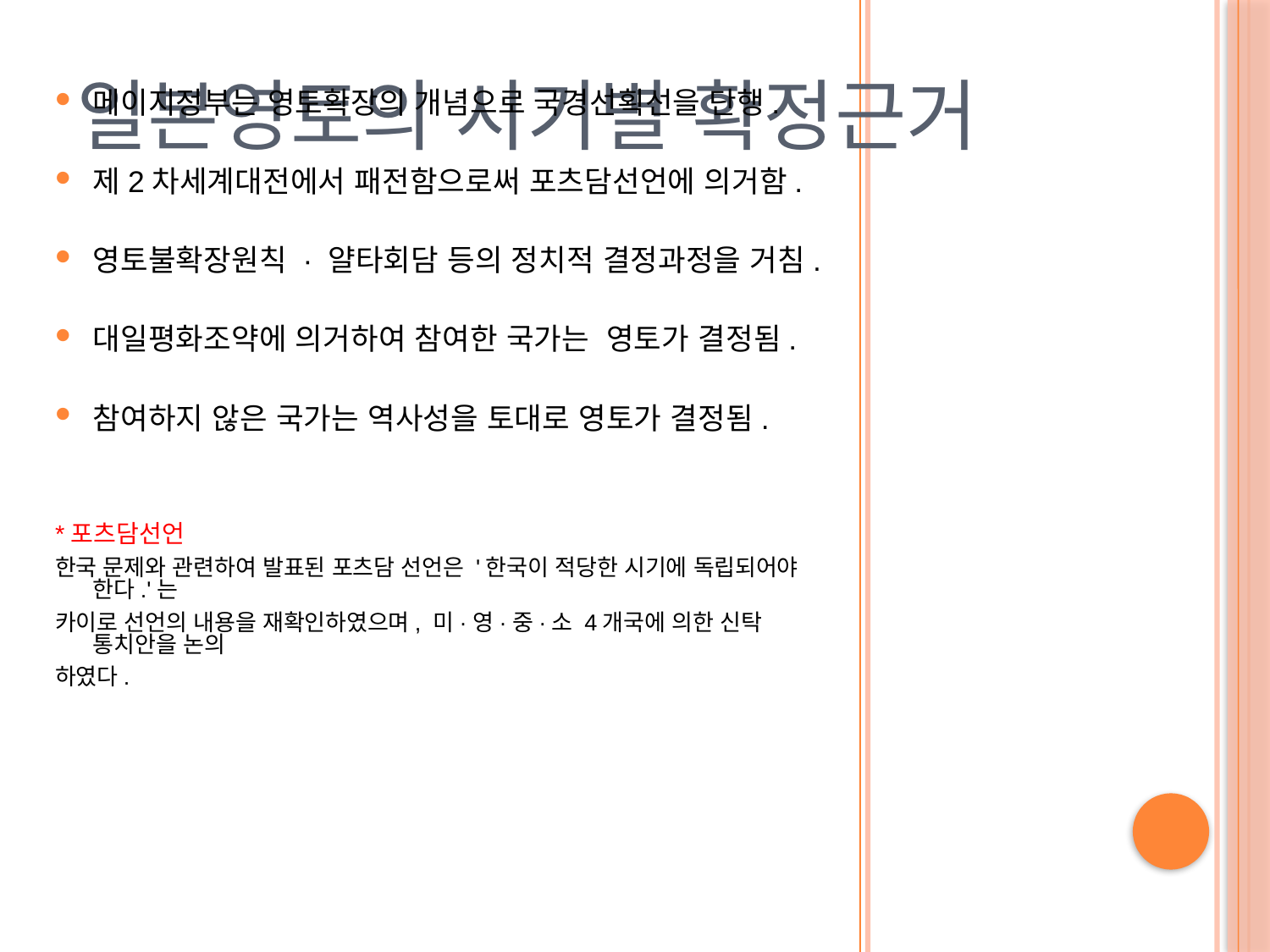

메이지정부는 영토확장의 개념으로 국경선획선을 단행.

제2차세계대전에서 패전함으로써 포츠담선언에 의거함.

영토불확장원칙 · 얄타회담 등의 정치적 결정과정을 거침.

대일평화조약에 의거하여 참여한 국가는  영토가 결정됨.

참여하지 않은 국가는 역사성을 토대로 영토가 결정됨.

*포츠담선언
한국 문제와 관련하여 발표된 포츠담 선언은 '한국이 적당한 시기에 독립되어야 한다.'는
카이로 선언의 내용을 재확인하였으며, 미·영·중·소 4개국에 의한 신탁 통치안을 논의
하였다.

# 일본영토의 시기별 확정근거